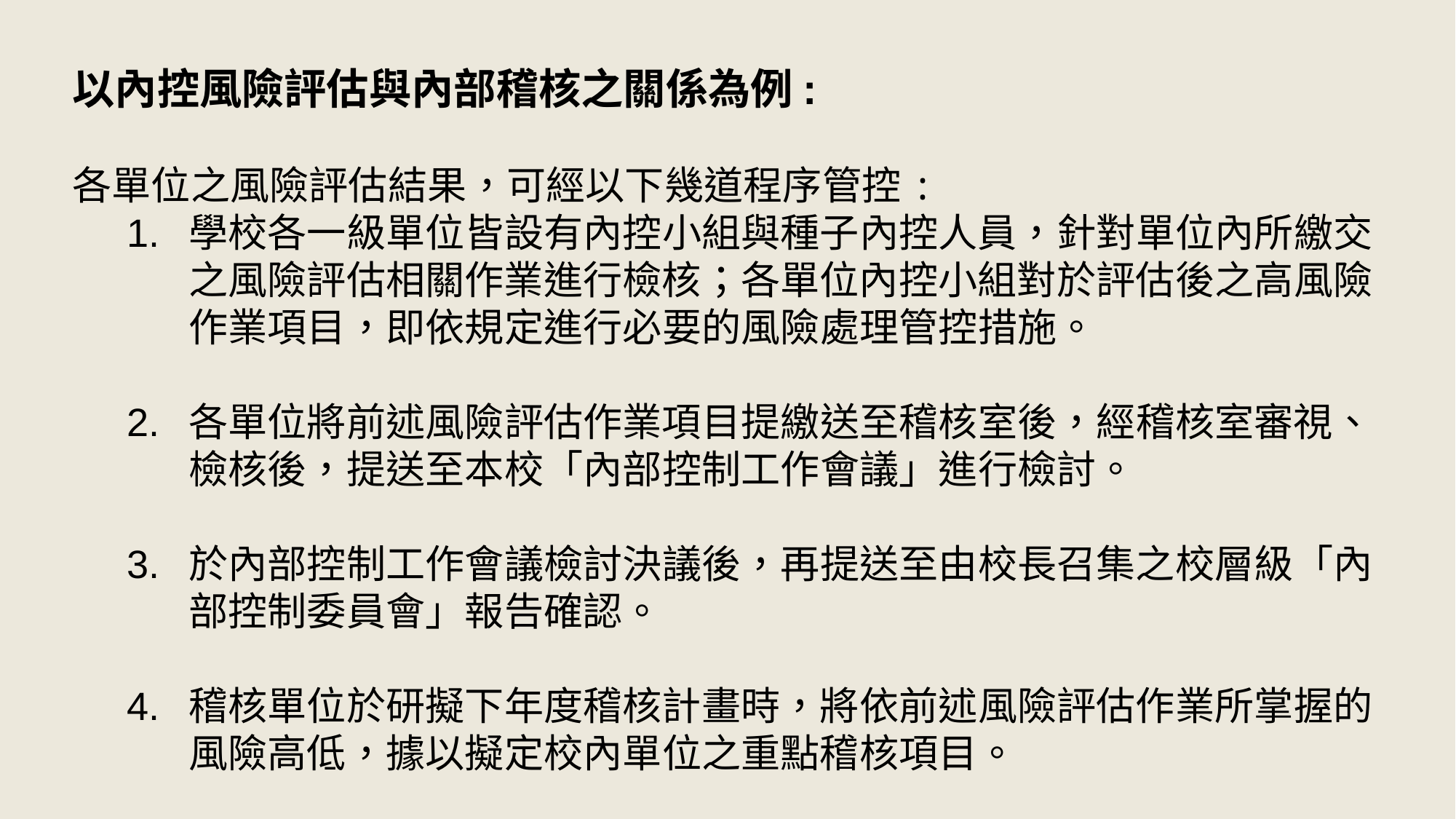

以內控風險評估與內部稽核之關係為例:

各單位之風險評估結果，可經以下幾道程序管控:
學校各一級單位皆設有內控小組與種子內控人員，針對單位內所繳交之風險評估相關作業進行檢核；各單位內控小組對於評估後之高風險作業項目，即依規定進行必要的風險處理管控措施。

各單位將前述風險評估作業項目提繳送至稽核室後，經稽核室審視、檢核後，提送至本校「內部控制工作會議」進行檢討。

於內部控制工作會議檢討決議後，再提送至由校長召集之校層級「內部控制委員會」報告確認。

稽核單位於研擬下年度稽核計畫時，將依前述風險評估作業所掌握的風險高低，據以擬定校內單位之重點稽核項目。